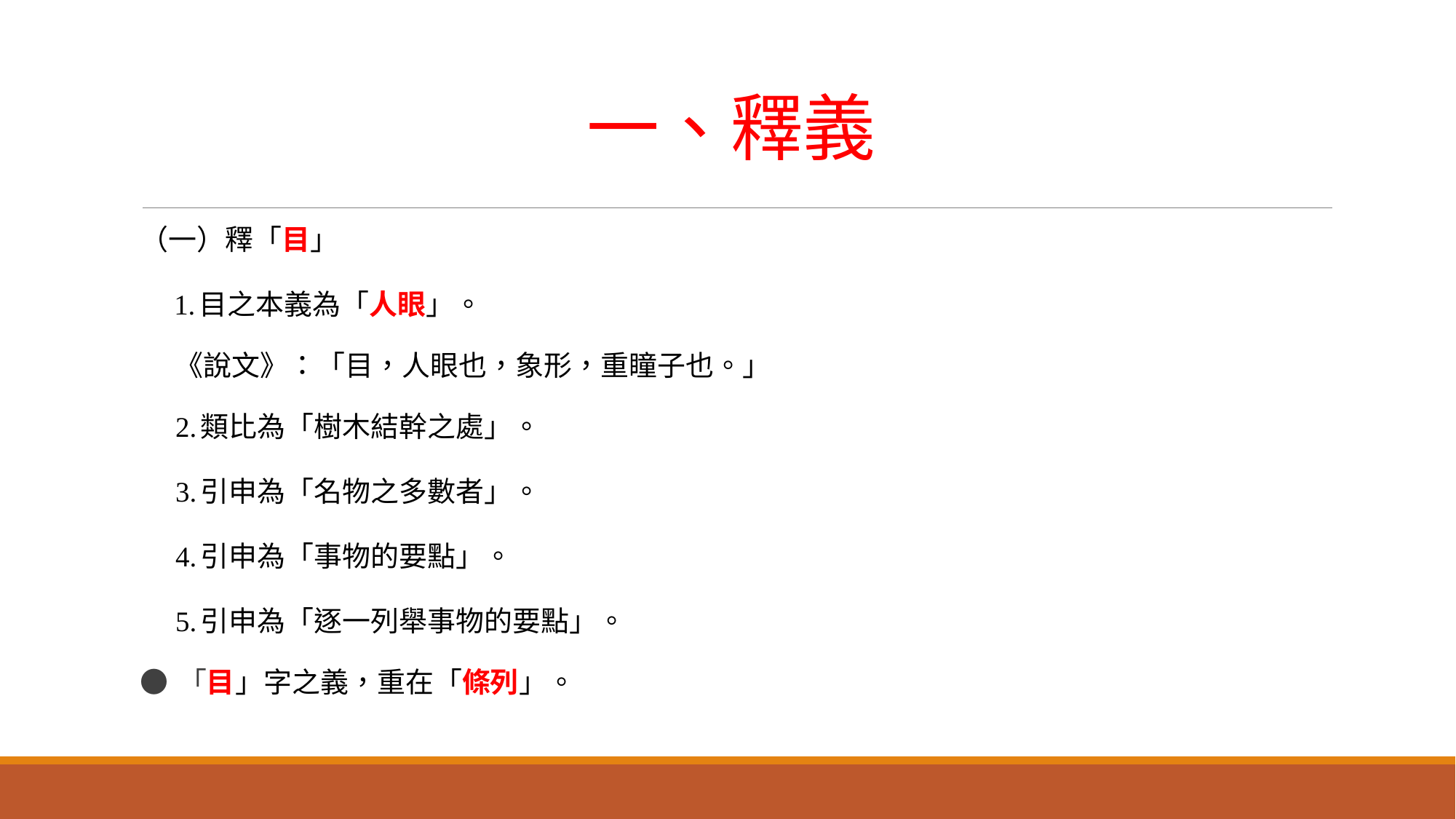

# 一、釋義
（一）釋「目」

  1.目之本義為「人眼」。

　 《說文》：「目，人眼也，象形，重瞳子也。」

     2.類比為「樹木結幹之處」。

     3.引申為「名物之多數者」。

     4.引申為「事物的要點」。

     5.引申為「逐一列舉事物的要點」。

● 「目」字之義，重在「條列」。